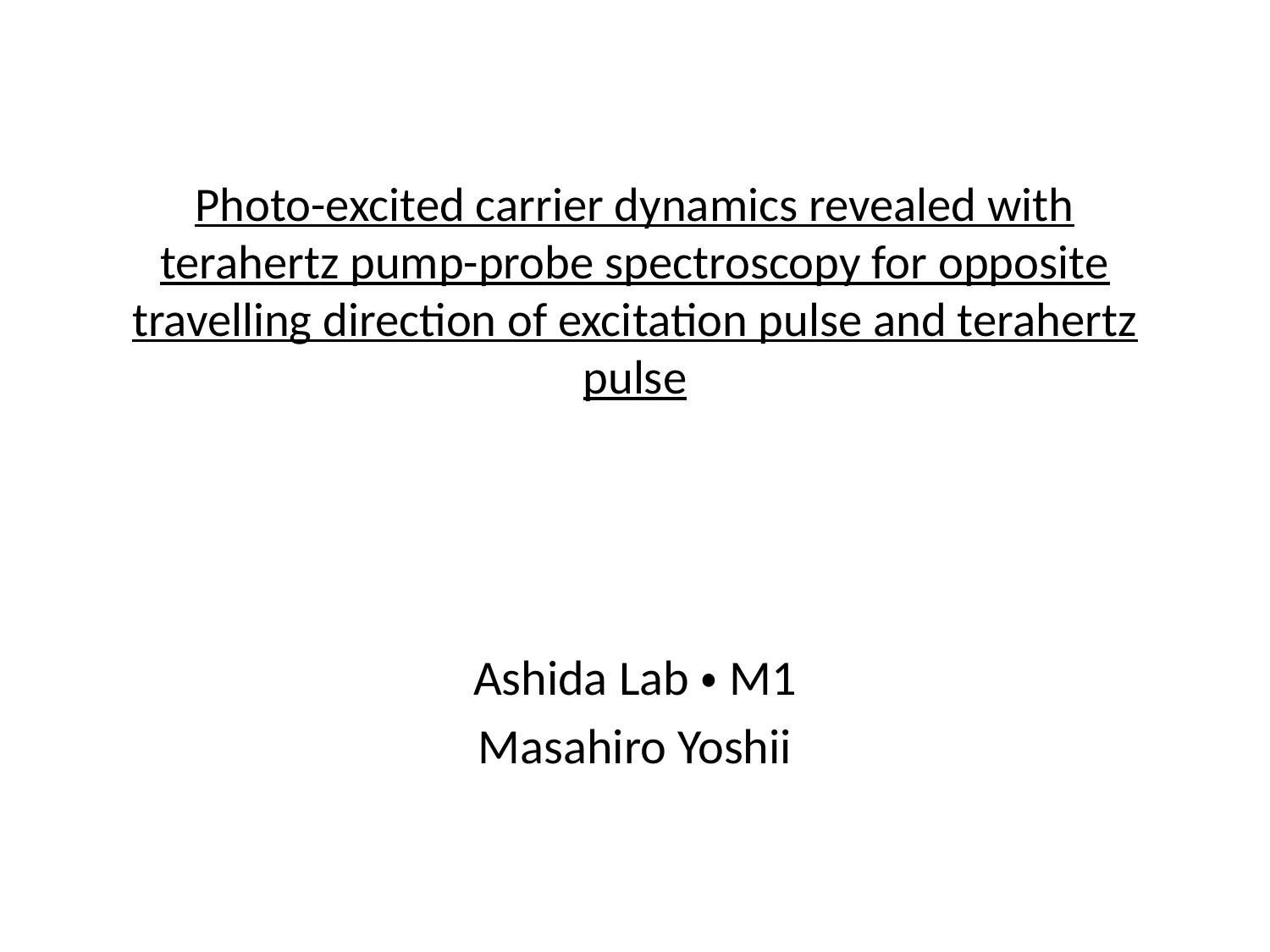

# Photo-excited carrier dynamics revealed with terahertz pump-probe spectroscopy for opposite travelling direction of excitation pulse and terahertz pulse
Ashida Lab・M1
Masahiro Yoshii